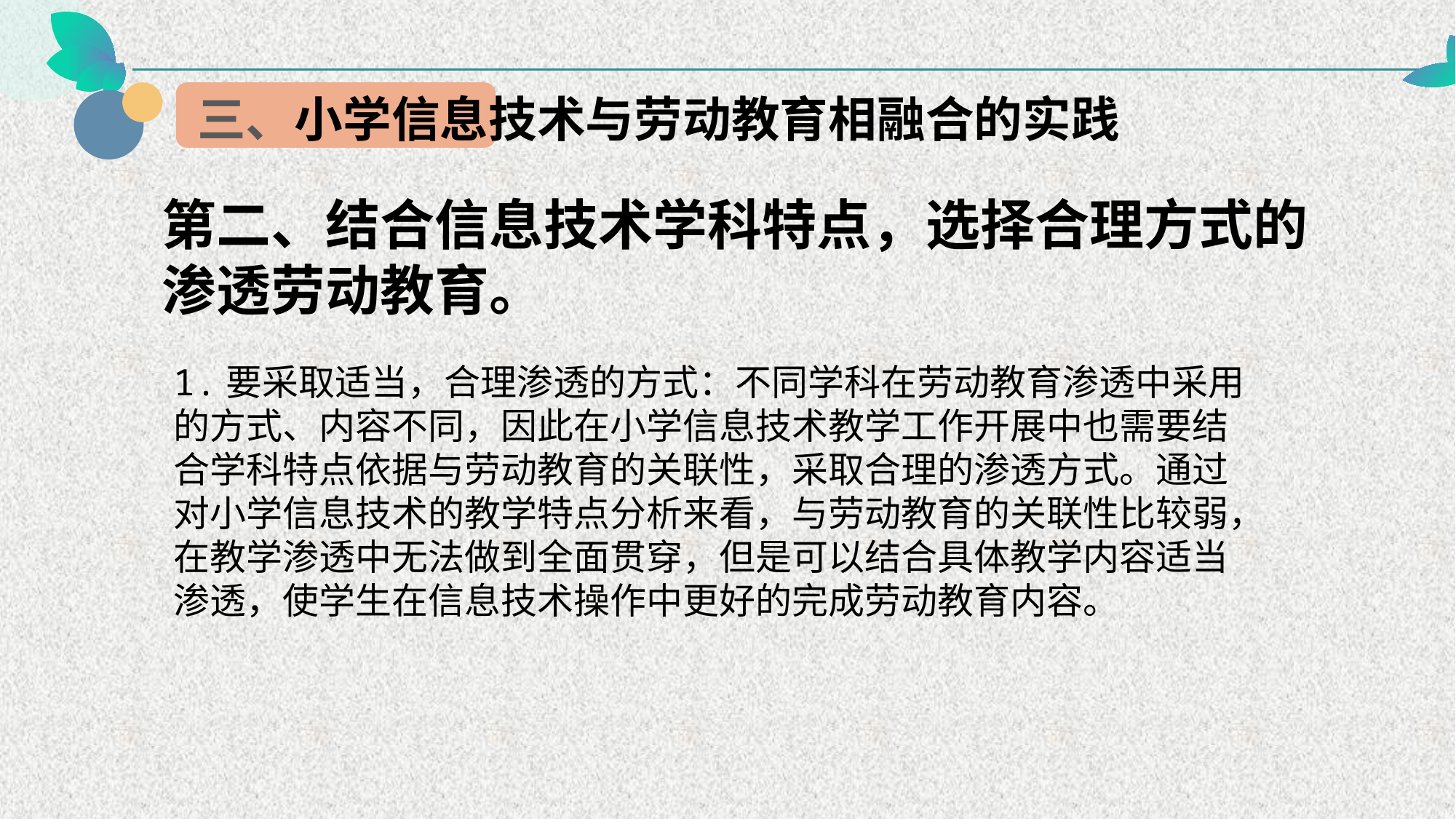

三、小学信息技术与劳动教育相融合的实践

第二、结合信息技术学科特点，选择合理方式的渗透劳动教育。
1.要采取适当，合理渗透的方式：不同学科在劳动教育渗透中采用的方式、内容不同，因此在小学信息技术教学工作开展中也需要结合学科特点依据与劳动教育的关联性，采取合理的渗透方式。通过对小学信息技术的教学特点分析来看，与劳动教育的关联性比较弱，在教学渗透中无法做到全面贯穿，但是可以结合具体教学内容适当渗透，使学生在信息技术操作中更好的完成劳动教育内容。